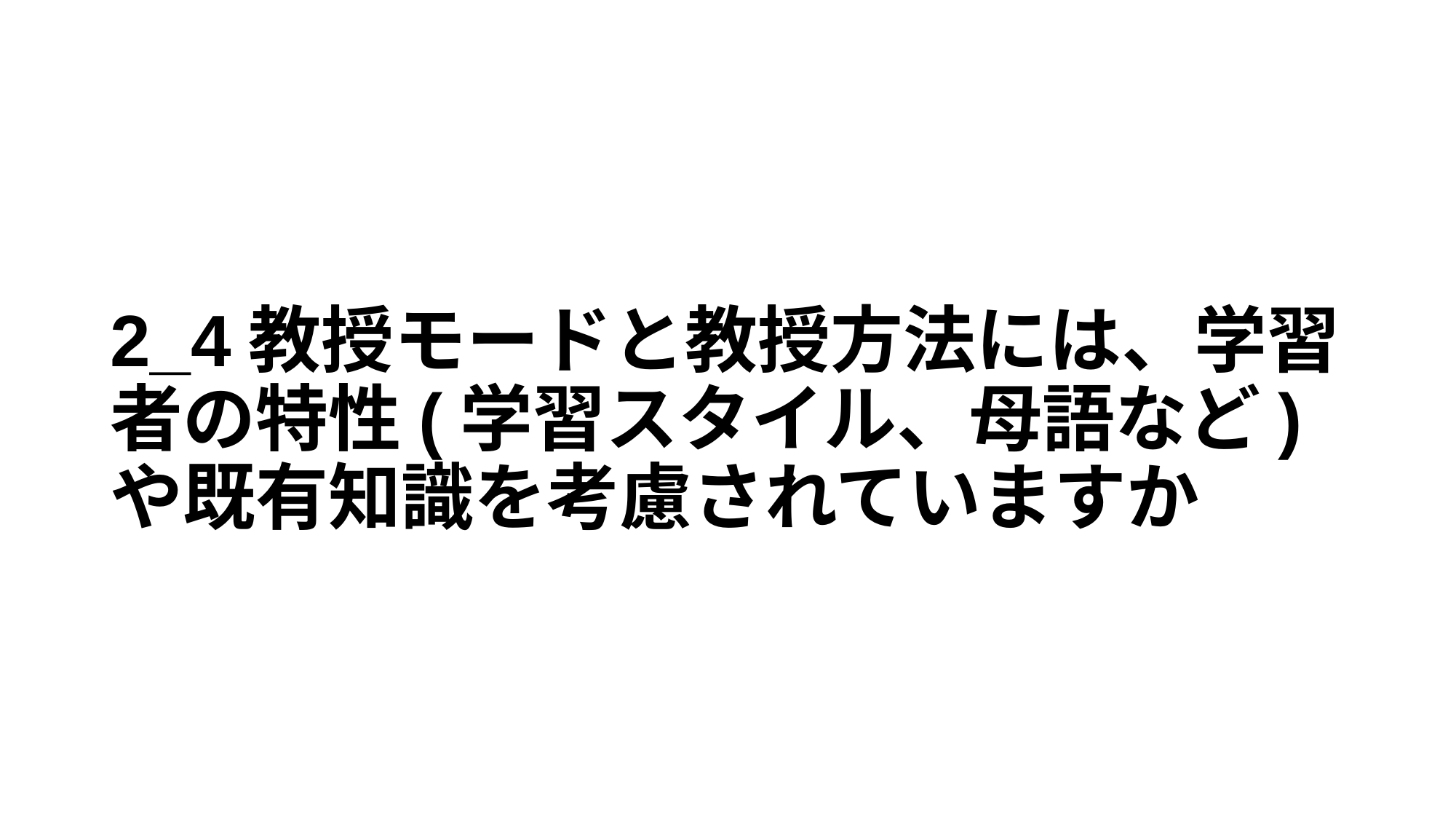

# 2_4教授モードと教授方法には、学習者の特性(学習スタイル、母語など)や既有知識を考慮されていますか